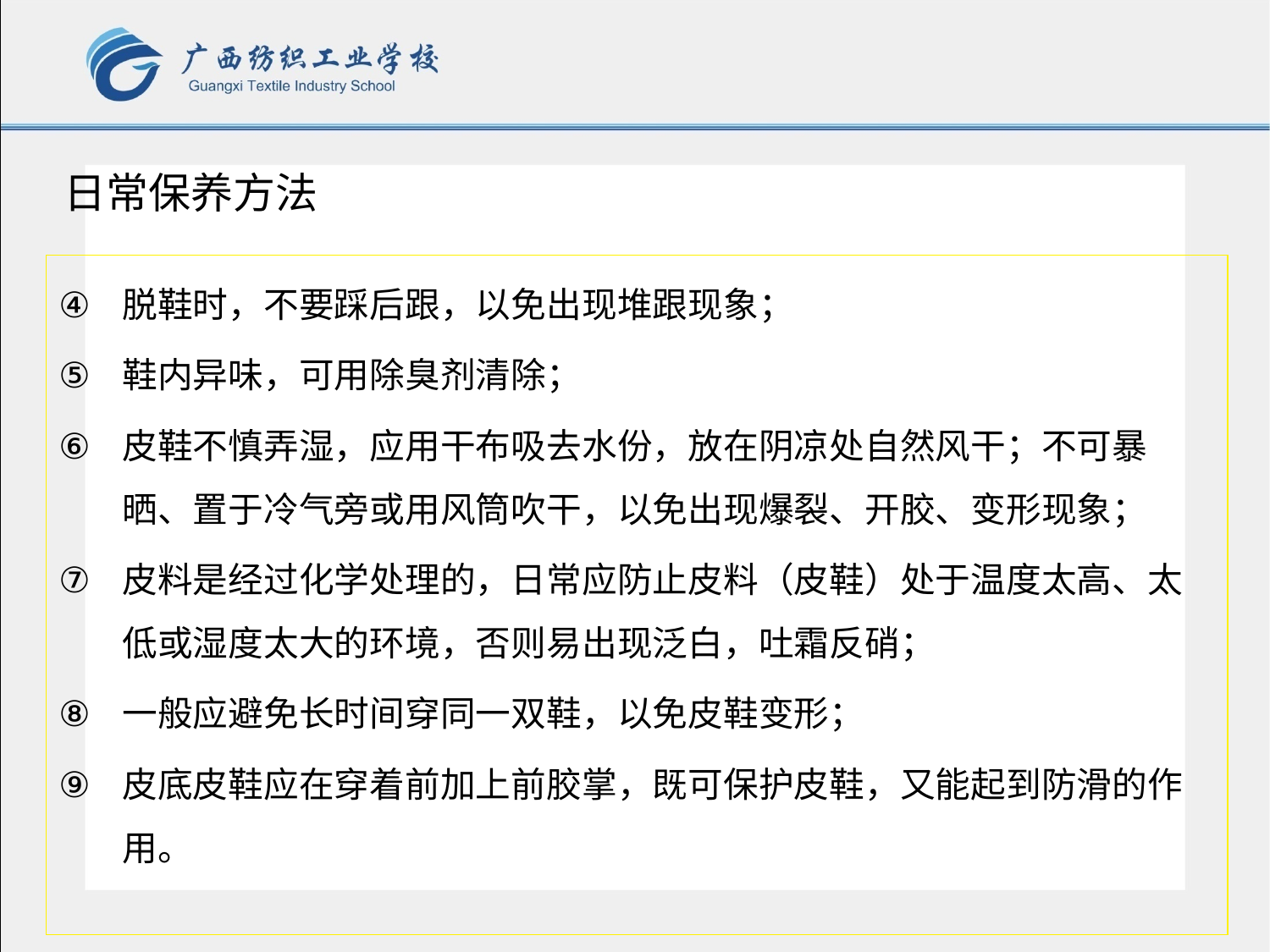

日常保养方法
脱鞋时，不要踩后跟，以免出现堆跟现象；
鞋内异味，可用除臭剂清除；
皮鞋不慎弄湿，应用干布吸去水份，放在阴凉处自然风干；不可暴晒、置于冷气旁或用风筒吹干，以免出现爆裂、开胶、变形现象；
皮料是经过化学处理的，日常应防止皮料（皮鞋）处于温度太高、太低或湿度太大的环境，否则易出现泛白，吐霜反硝；
一般应避免长时间穿同一双鞋，以免皮鞋变形；
皮底皮鞋应在穿着前加上前胶掌，既可保护皮鞋，又能起到防滑的作用。